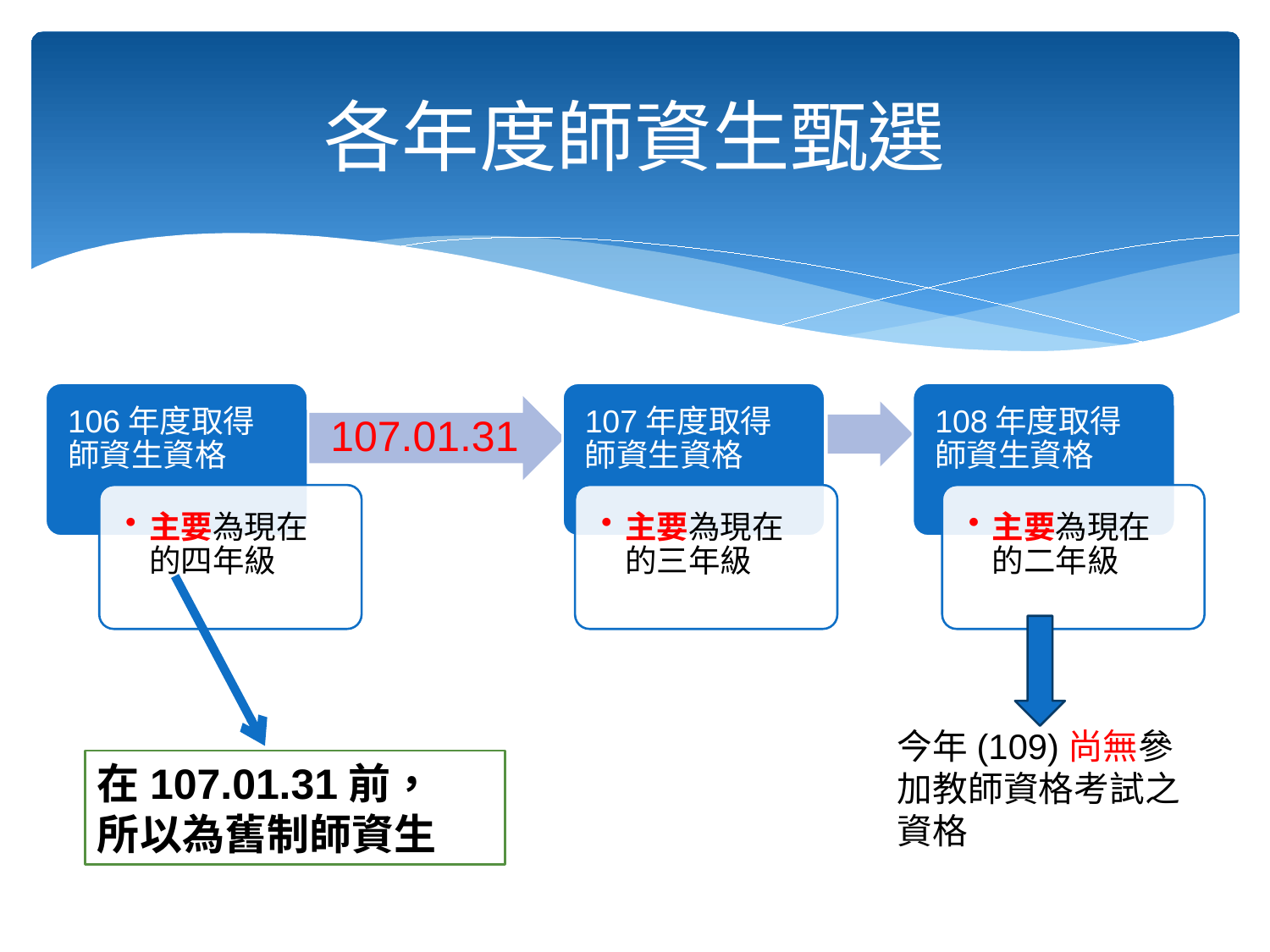

# 各年度師資生甄選
106年度取得師資生資格
主要為現在的四年級
107.01.31
107年度取得師資生資格
主要為現在的三年級

108年度取得師資生資格
主要為現在的二年級

今年(109)尚無參加教師資格考試之資格
在107.01.31前，
所以為舊制師資生